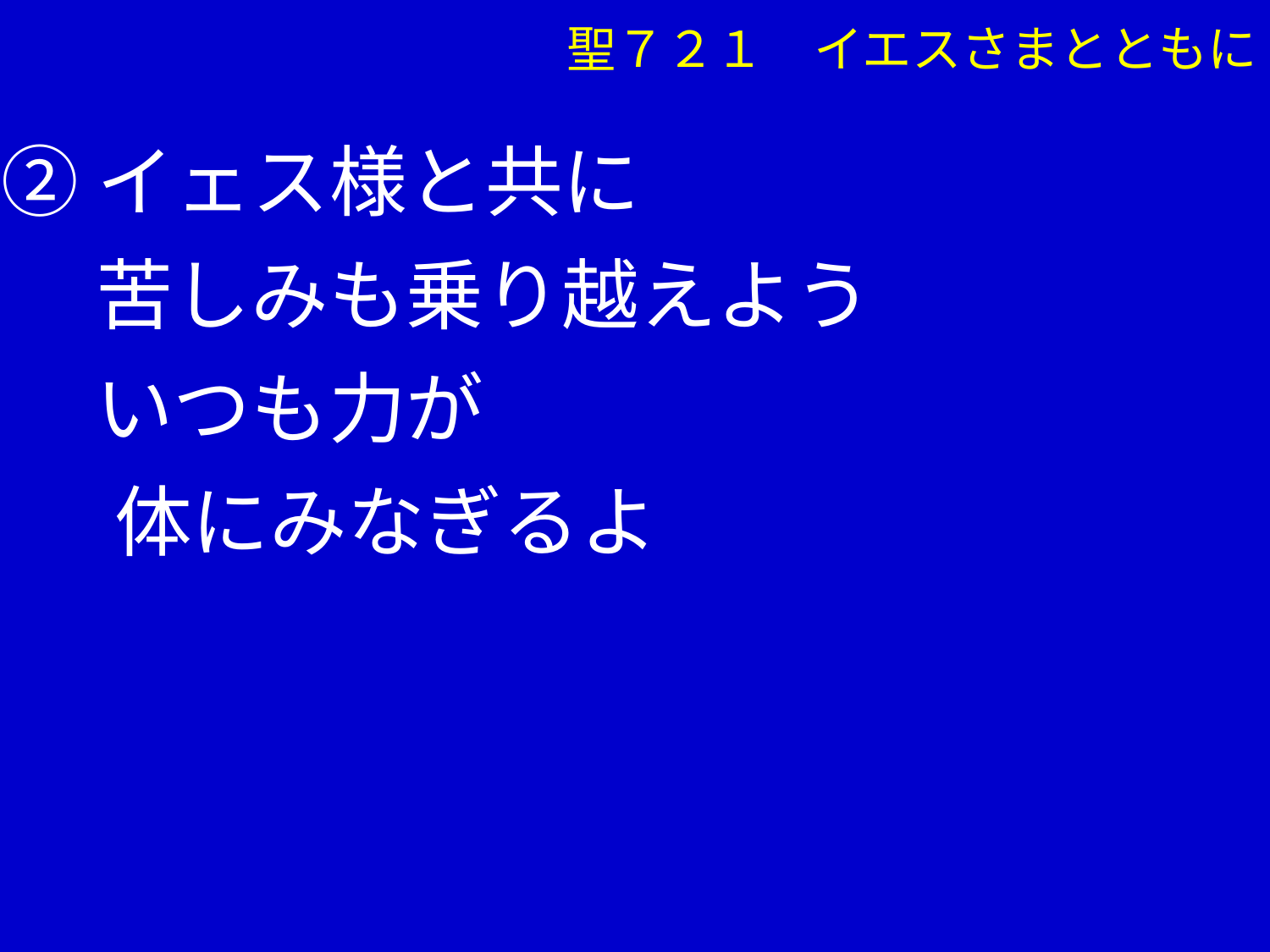

聖７２１　イエスさまとともに
②イェス様と共に
　 苦しみも乗り越えよう
　 いつも力が
 　体にみなぎるよ